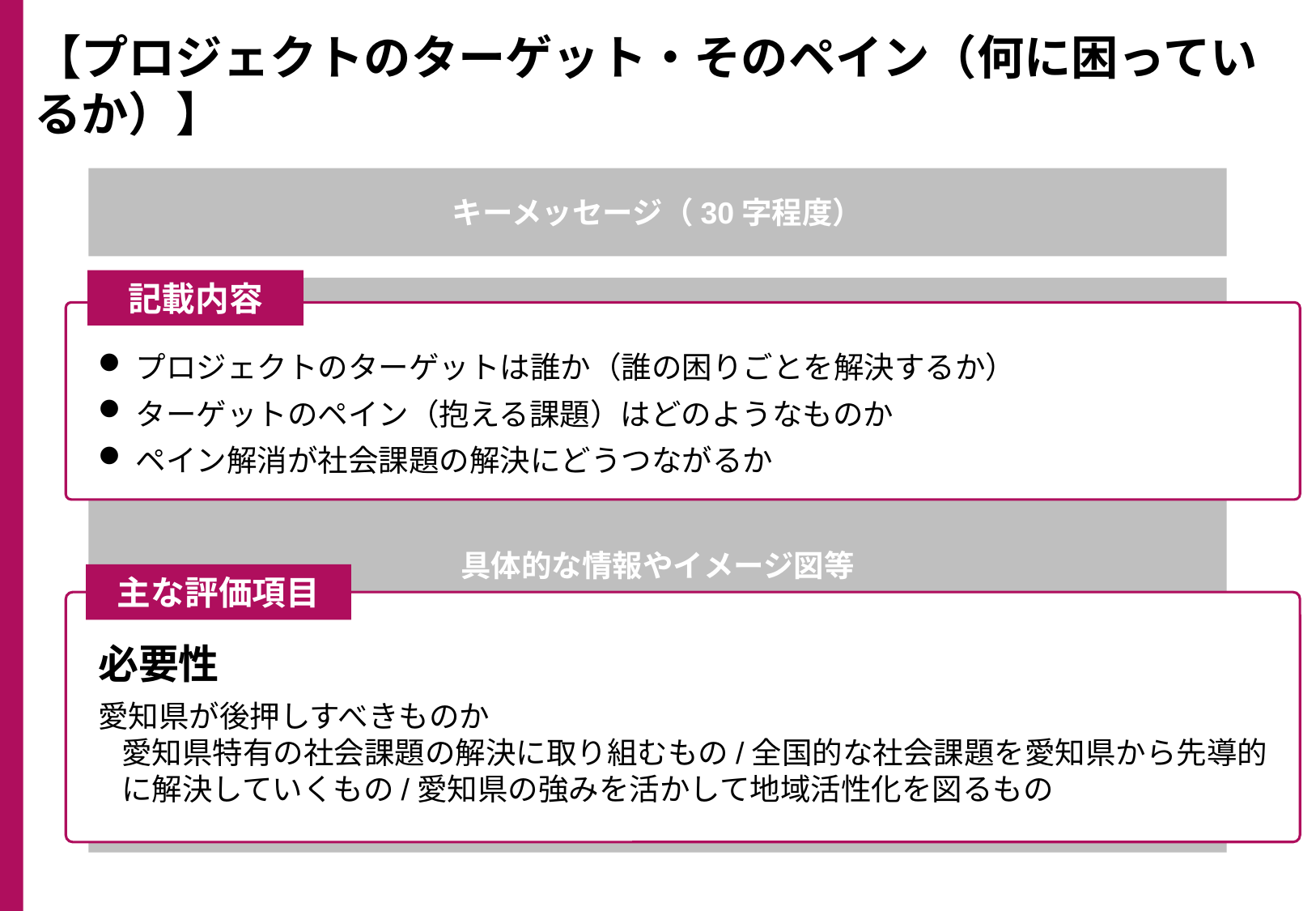

【プロジェクトのターゲット・そのペイン（何に困っているか）】
キーメッセージ（30字程度）
記載内容

プロジェクトのターゲットは誰か（誰の困りごとを解決するか）
ターゲットのペイン（抱える課題）はどのようなものか
ペイン解消が社会課題の解決にどうつながるか
具体的な情報やイメージ図等
主な評価項目

必要性
愛知県が後押しすべきものか
愛知県特有の社会課題の解決に取り組むもの/全国的な社会課題を愛知県から先導的に解決していくもの/愛知県の強みを活かして地域活性化を図るもの